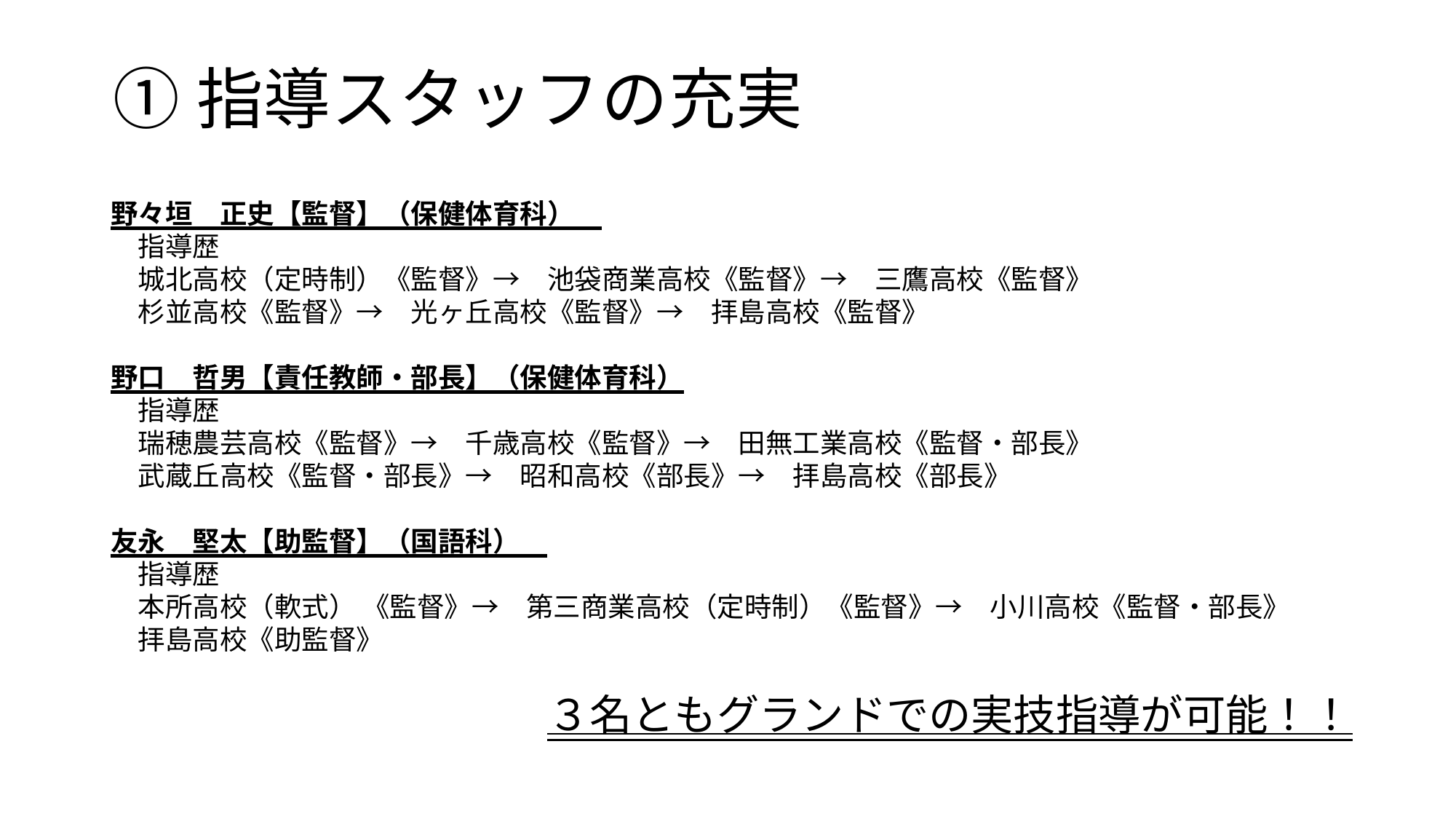

# ①指導スタッフの充実
野々垣　正史【監督】（保健体育科）
　指導歴
　城北高校（定時制）《監督》→　池袋商業高校《監督》→　三鷹高校《監督》
　杉並高校《監督》→　光ヶ丘高校《監督》→　拝島高校《監督》

野口　哲男【責任教師・部長】（保健体育科）
　指導歴
　瑞穂農芸高校《監督》→　千歳高校《監督》→　田無工業高校《監督・部長》
　武蔵丘高校《監督・部長》→　昭和高校《部長》→　拝島高校《部長》

友永　堅太【助監督】（国語科）
　指導歴
　本所高校（軟式） 《監督》→　第三商業高校（定時制）《監督》→　小川高校《監督・部長》
　拝島高校《助監督》

　　　　　　　　　　　　　　　　３名ともグランドでの実技指導が可能！！